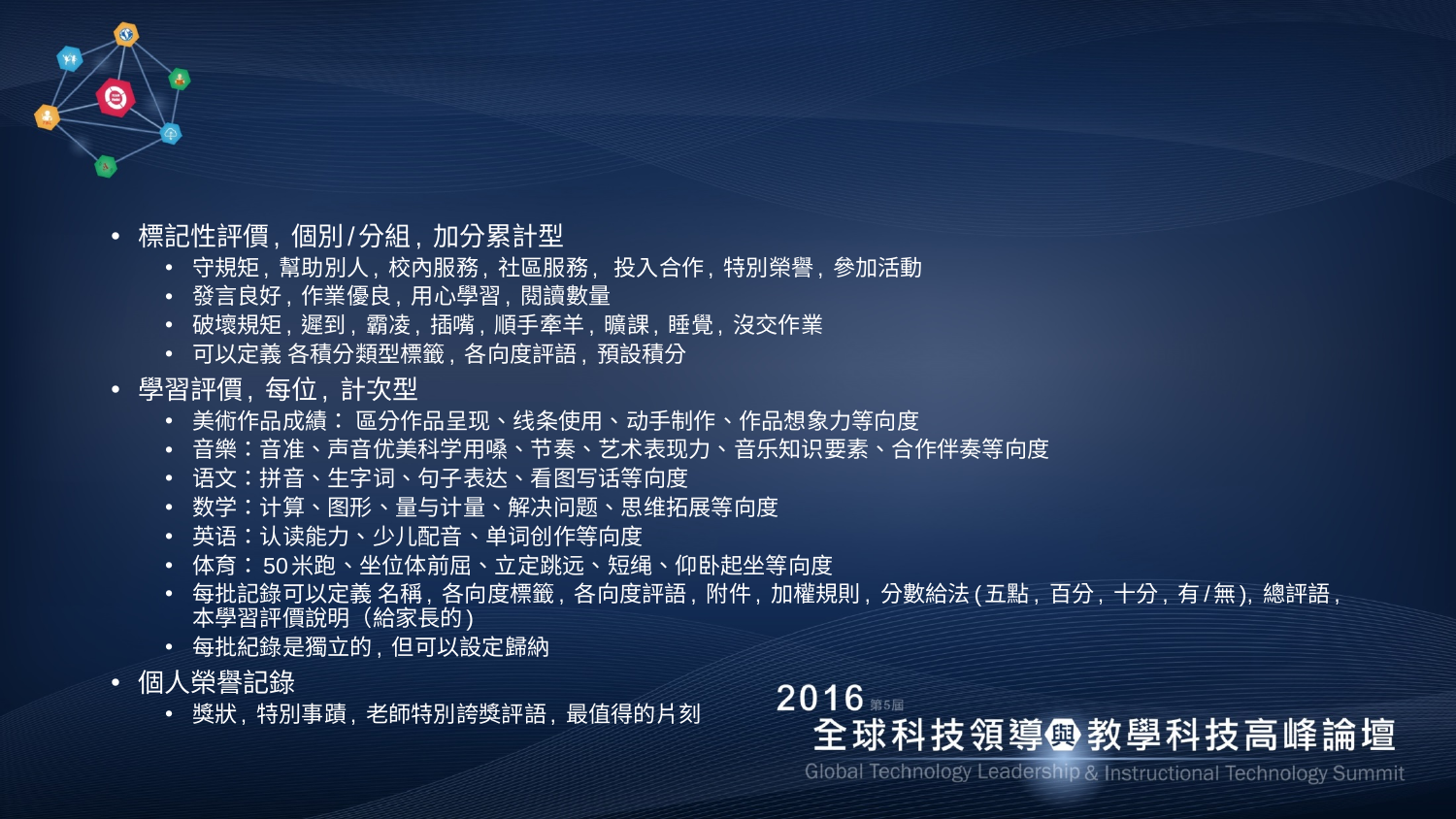

#
標記性評價, 個別/分組, 加分累計型
守規矩, 幫助別人, 校內服務, 社區服務,  投入合作, 特別榮譽, 參加活動
發言良好, 作業優良, 用心學習, 閱讀數量
破壞規矩, 遲到, 霸凌, 插嘴, 順手牽羊, 曠課, 睡覺, 沒交作業
可以定義 各積分類型標籤, 各向度評語, 預設積分
學習評價, 每位, 計次型
美術作品成績： 區分作品呈现、线条使用、动手制作、作品想象力等向度
音樂：音准、声音优美科学用嗓、节奏、艺术表现力、音乐知识要素、合作伴奏等向度
语文：拼音、生字词、句子表达、看图写话等向度
数学：计算、图形、量与计量、解决问题、思维拓展等向度
英语：认读能力、少儿配音、单词创作等向度
体育：50米跑、坐位体前屈、立定跳远、短绳、仰卧起坐等向度
每批記錄可以定義 名稱, 各向度標籤, 各向度評語, 附件, 加權規則, 分數給法(五點, 百分, 十分, 有/無), 總評語, 本學習評價說明（給家長的)
每批紀錄是獨立的, 但可以設定歸納
個人榮譽記錄
獎狀, 特別事蹟, 老師特別誇獎評語, 最值得的片刻